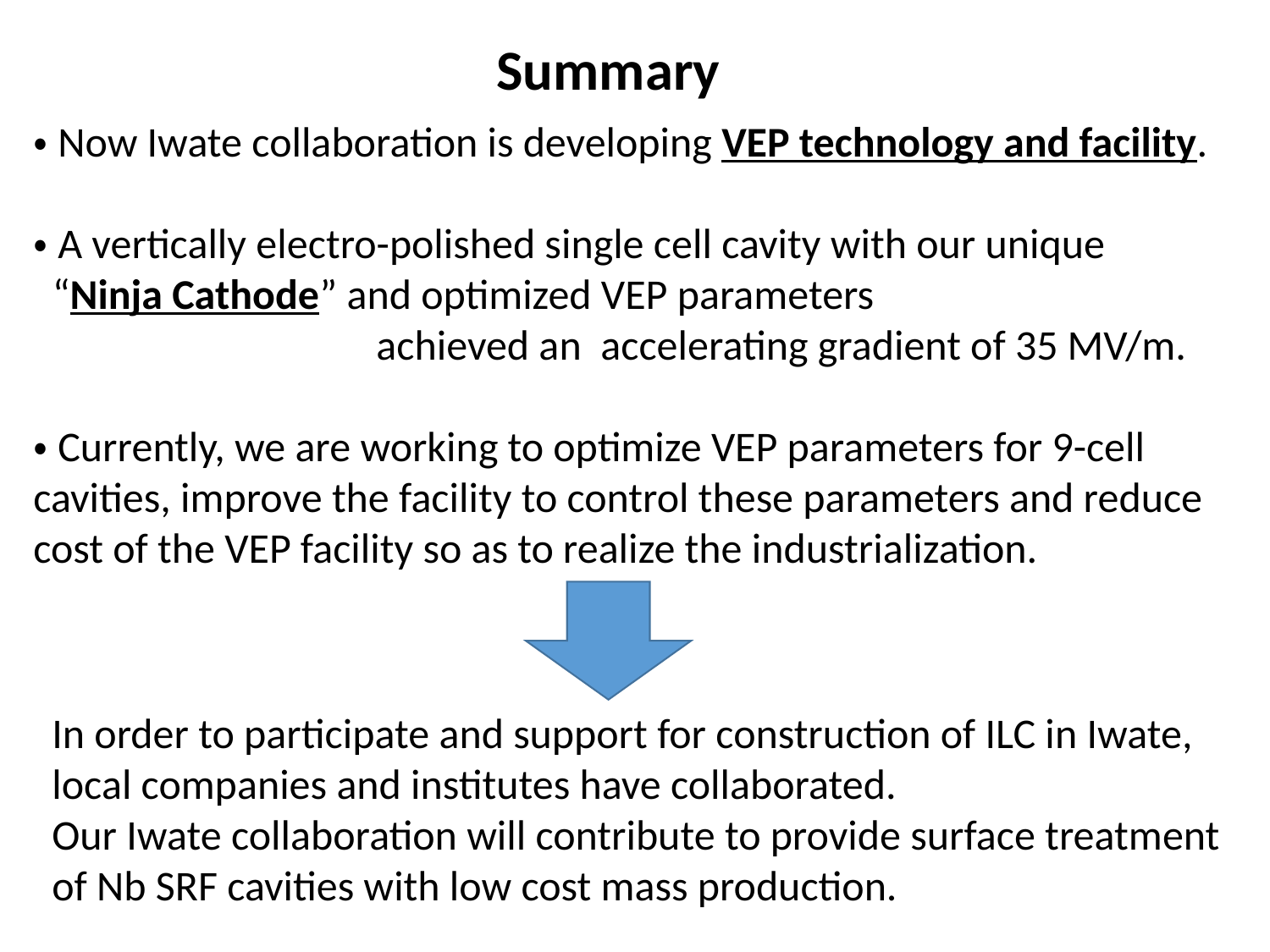

Summary
・Now Iwate collaboration is developing VEP technology and facility.

・A vertically electro-polished single cell cavity with our unique
  “Ninja Cathode” and optimized VEP parameters
                                    achieved an  accelerating gradient of 35 MV/m.

・Currently, we are working to optimize VEP parameters for 9-cell cavities, improve the facility to control these parameters and reduce cost of the VEP facility so as to realize the industrialization.

In order to participate and support for construction of ILC in Iwate, local companies and institutes have collaborated.
Our Iwate collaboration will contribute to provide surface treatment of Nb SRF cavities with low cost mass production.